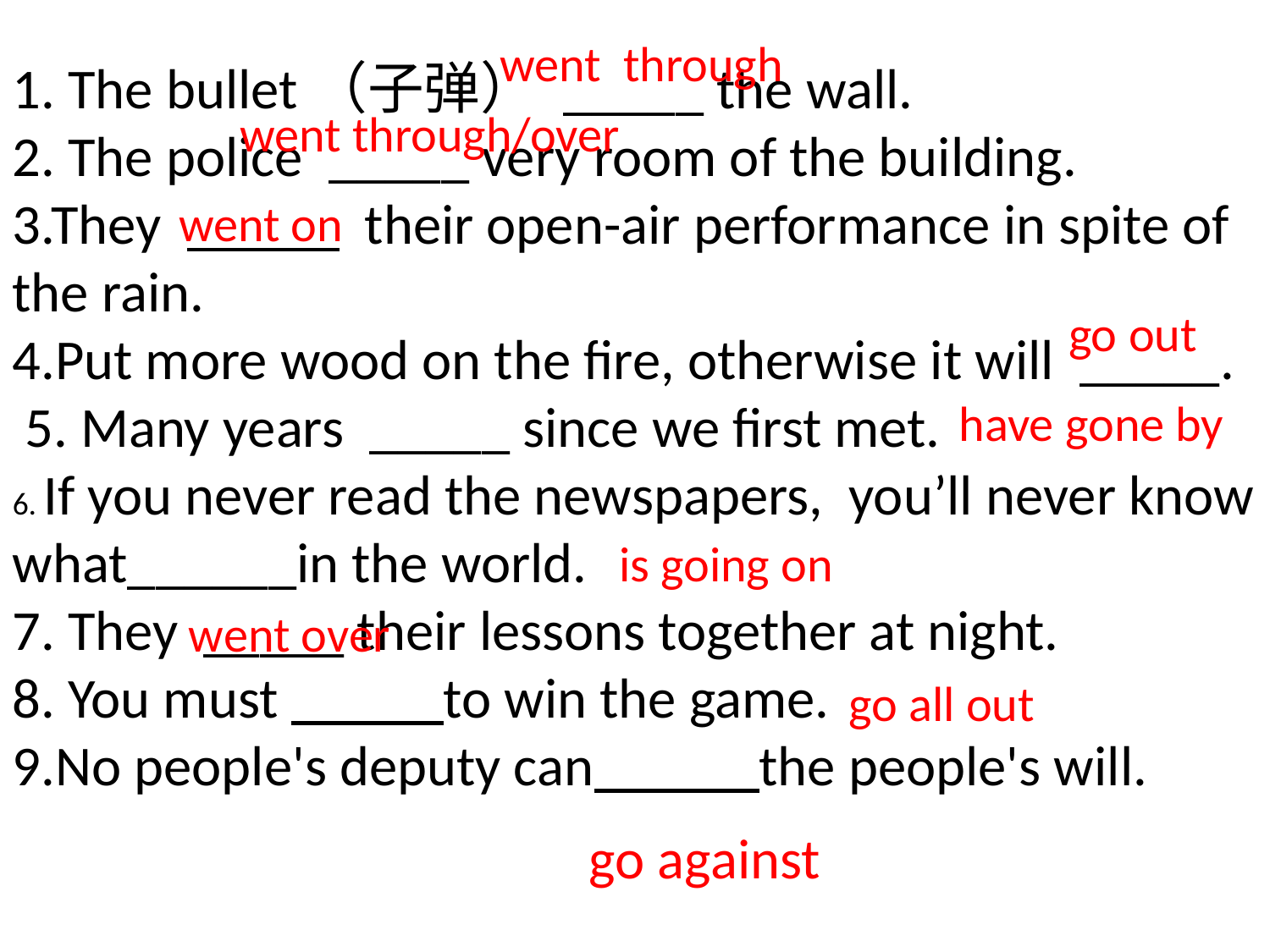

went  through
1. The bullet（子弹） _____ the wall.
2. The police  _____ very room of the building.
3.They                their open-air performance in spite of
the rain.
4.Put more wood on the fire, otherwise it will  _____.
 5. Many years  _____ since we first met.
6. If you never read the newspapers,  you’ll never know
what______in the world.
7. They  _____ their lessons together at night.
8. You must             to win the game.
9.No people's deputy can             the people's will.
went through/over
went on
go out
have gone by
is going on
went over
go all out
go against